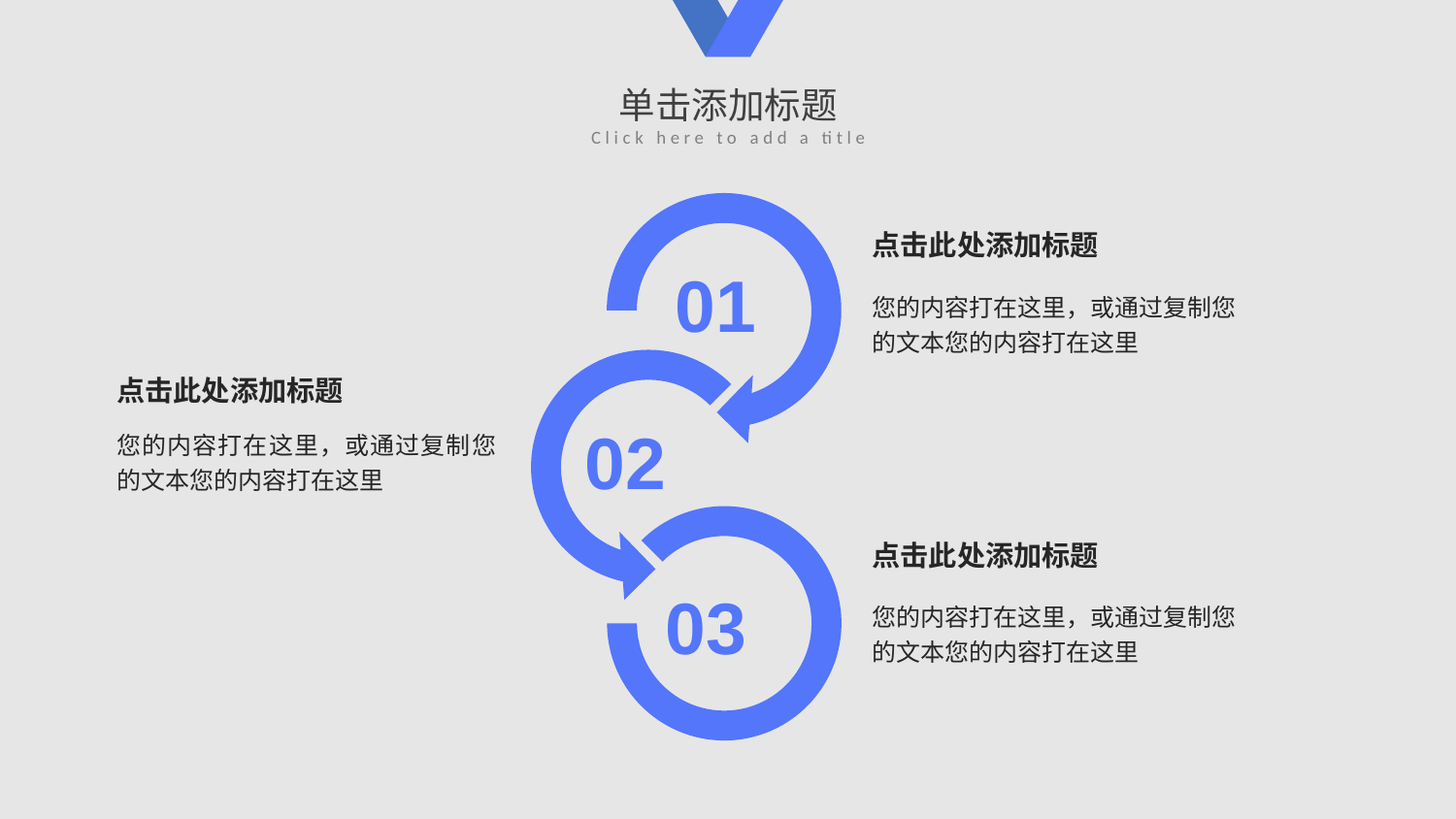

单击添加标题
Click here to add a title

点击此处添加标题
01

您的内容打在这里，或通过复制您的文本您的内容打在这里

点击此处添加标题
02
您的内容打在这里，或通过复制您的文本您的内容打在这里

点击此处添加标题
03

您的内容打在这里，或通过复制您的文本您的内容打在这里